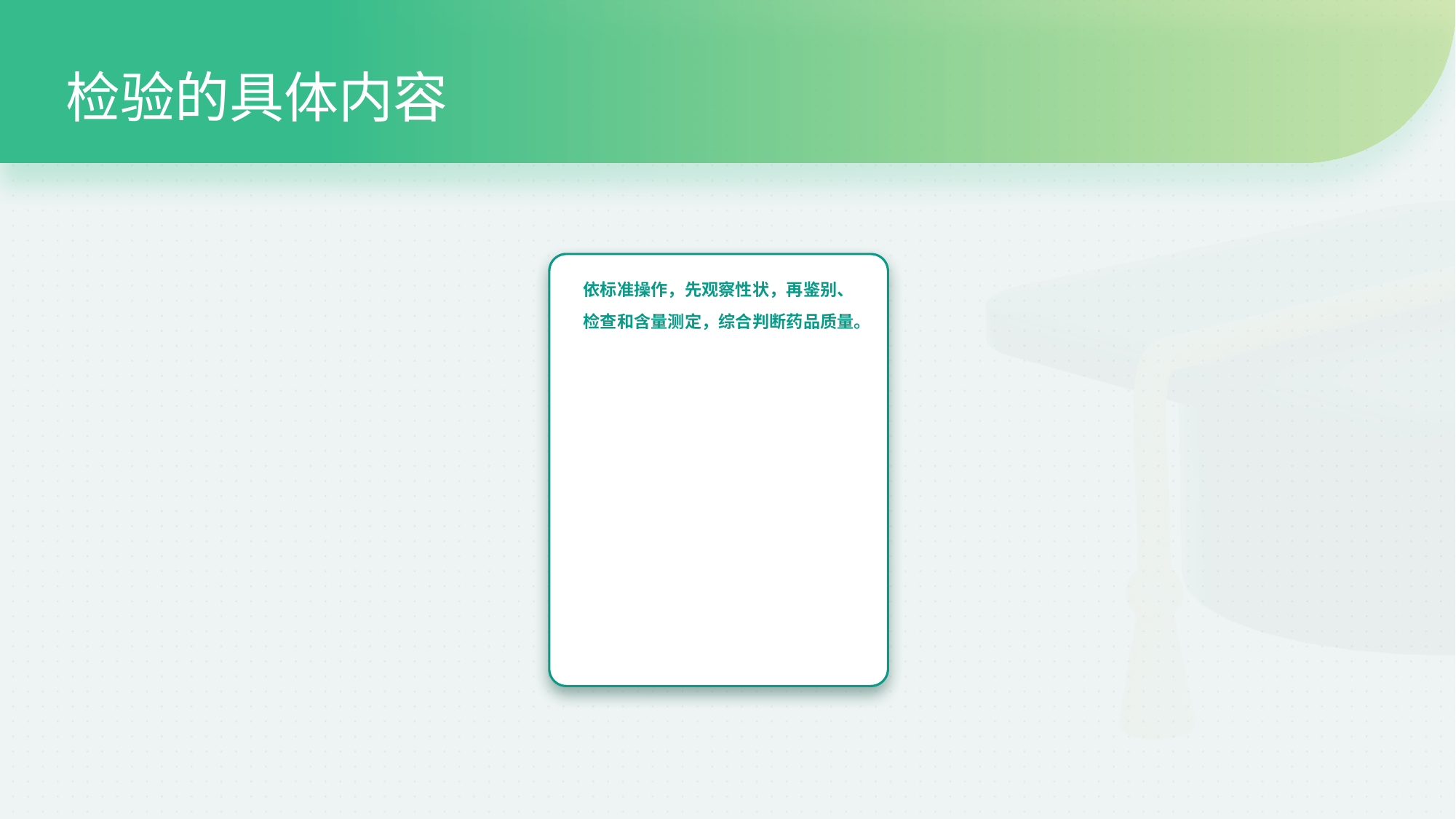

检验的具体内容
依标准操作，先观察性状，再鉴别、检查和含量测定，综合判断药品质量。